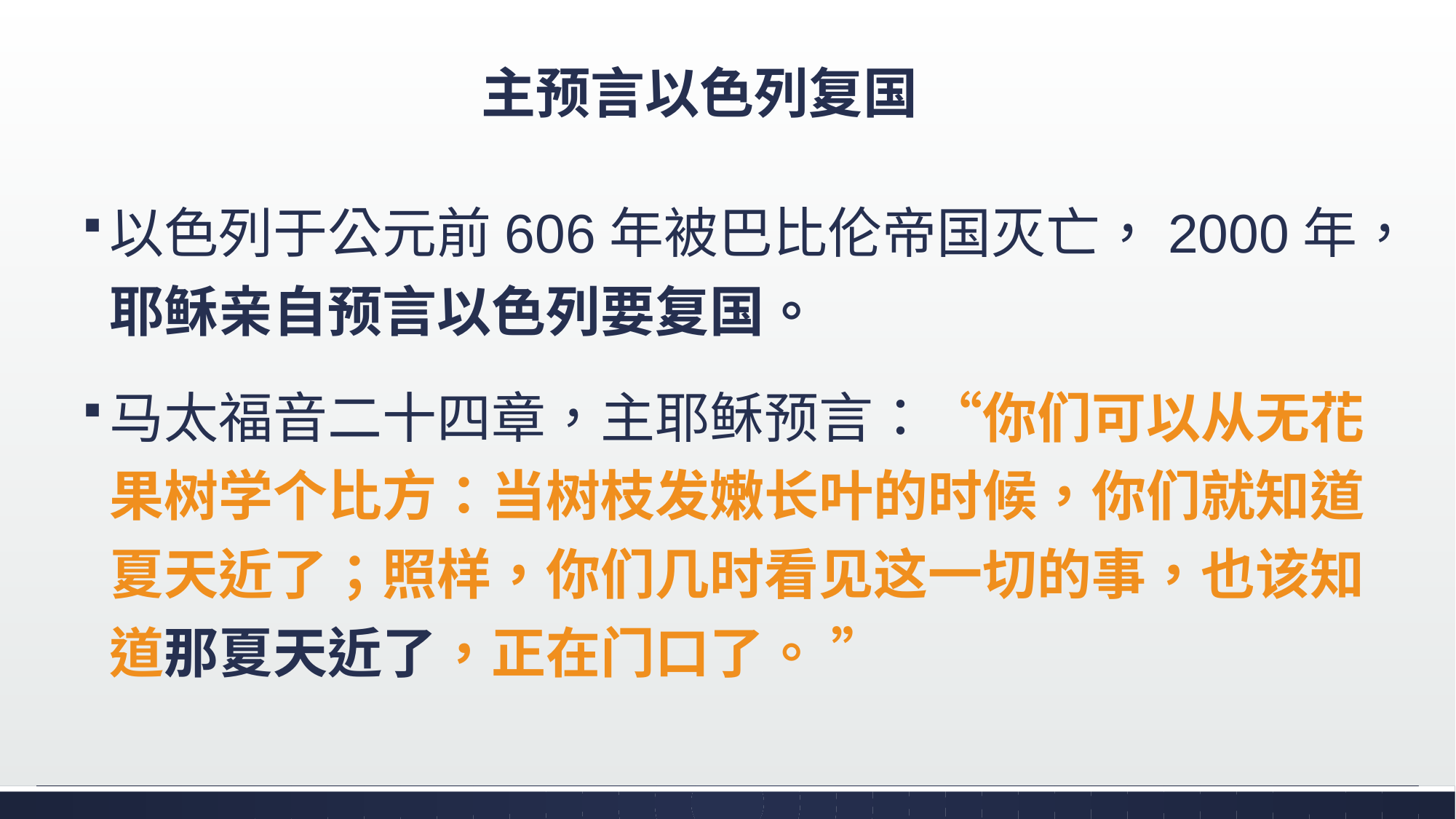

# 主预言以色列复国
以色列于公元前606年被巴比伦帝国灭亡，2000年，耶稣亲自预言以色列要复国。
马太福音二十四章，主耶稣预言：“你们可以从无花果树学个比方：当树枝发嫩长叶的时候，你们就知道夏天近了；照样，你们几时看见这一切的事，也该知道那夏天近了，正在门口了。 ”